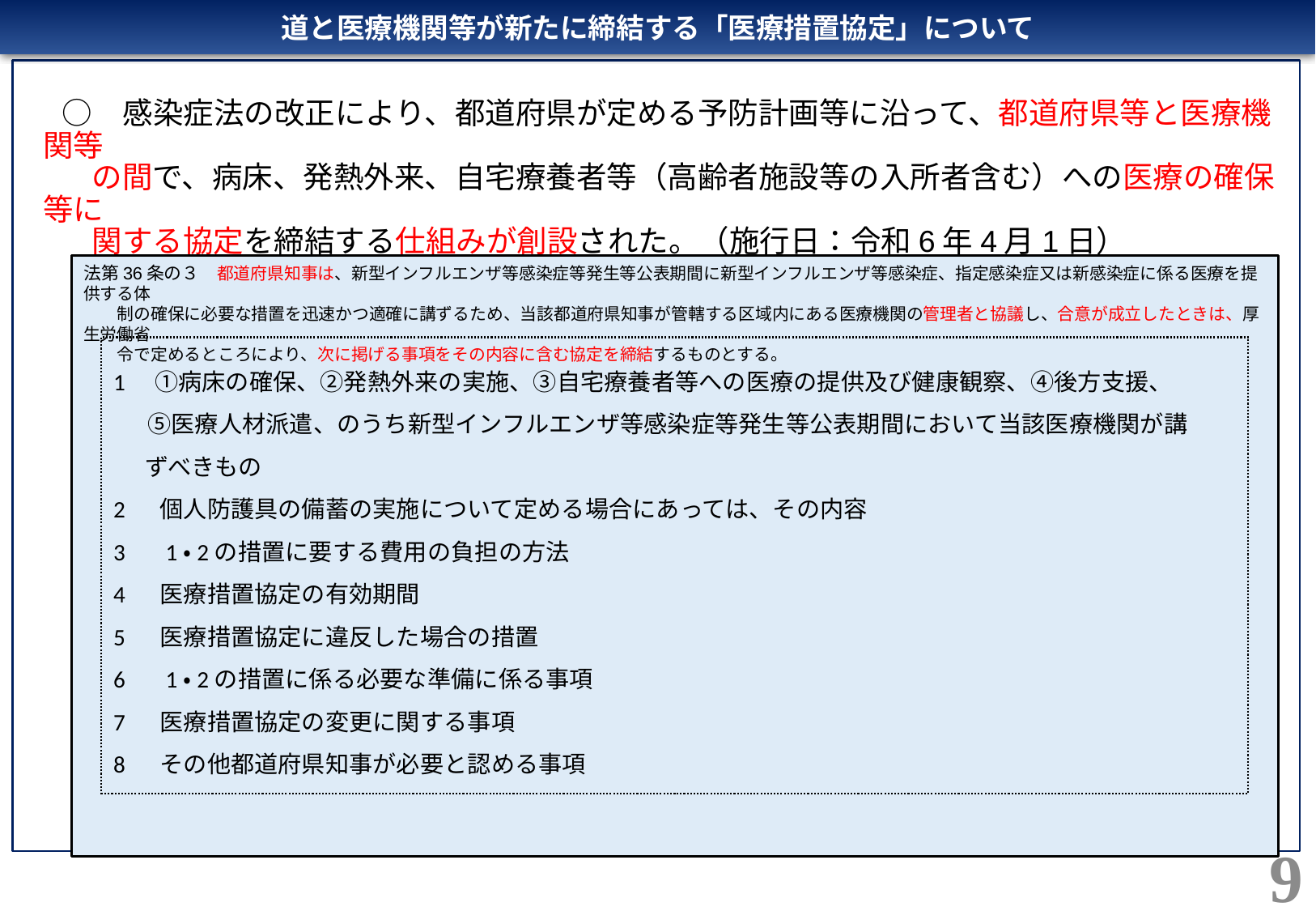

道と医療機関等が新たに締結する「医療措置協定」について

○　感染症法の改正により、都道府県が定める予防計画等に沿って、都道府県等と医療機関等
　の間で、病床、発熱外来、自宅療養者等（高齢者施設等の入所者含む）への医療の確保等に
　関する協定を締結する仕組みが創設された。（施行日：令和6年4月1日）

法第36条の３　都道府県知事は、新型インフルエンザ等感染症等発生等公表期間に新型インフルエンザ等感染症、指定感染症又は新感染症に係る医療を提供する体
　　制の確保に必要な措置を迅速かつ適確に講ずるため、当該都道府県知事が管轄する区域内にある医療機関の管理者と協議し、合意が成立したときは、厚生労働省
　　令で定めるところにより、次に掲げる事項をその内容に含む協定を締結するものとする。

1　①病床の確保、②発熱外来の実施、③自宅療養者等への医療の提供及び健康観察、④後方支援、
　  ⑤医療人材派遣、のうち新型インフルエンザ等感染症等発生等公表期間において当該医療機関が講
     ずべきもの
2 　個人防護具の備蓄の実施について定める場合にあっては、その内容
3 　1・2の措置に要する費用の負担の方法
4 　医療措置協定の有効期間
5 　医療措置協定に違反した場合の措置
6 　1・2の措置に係る必要な準備に係る事項
7 　医療措置協定の変更に関する事項
8 　その他都道府県知事が必要と認める事項
9